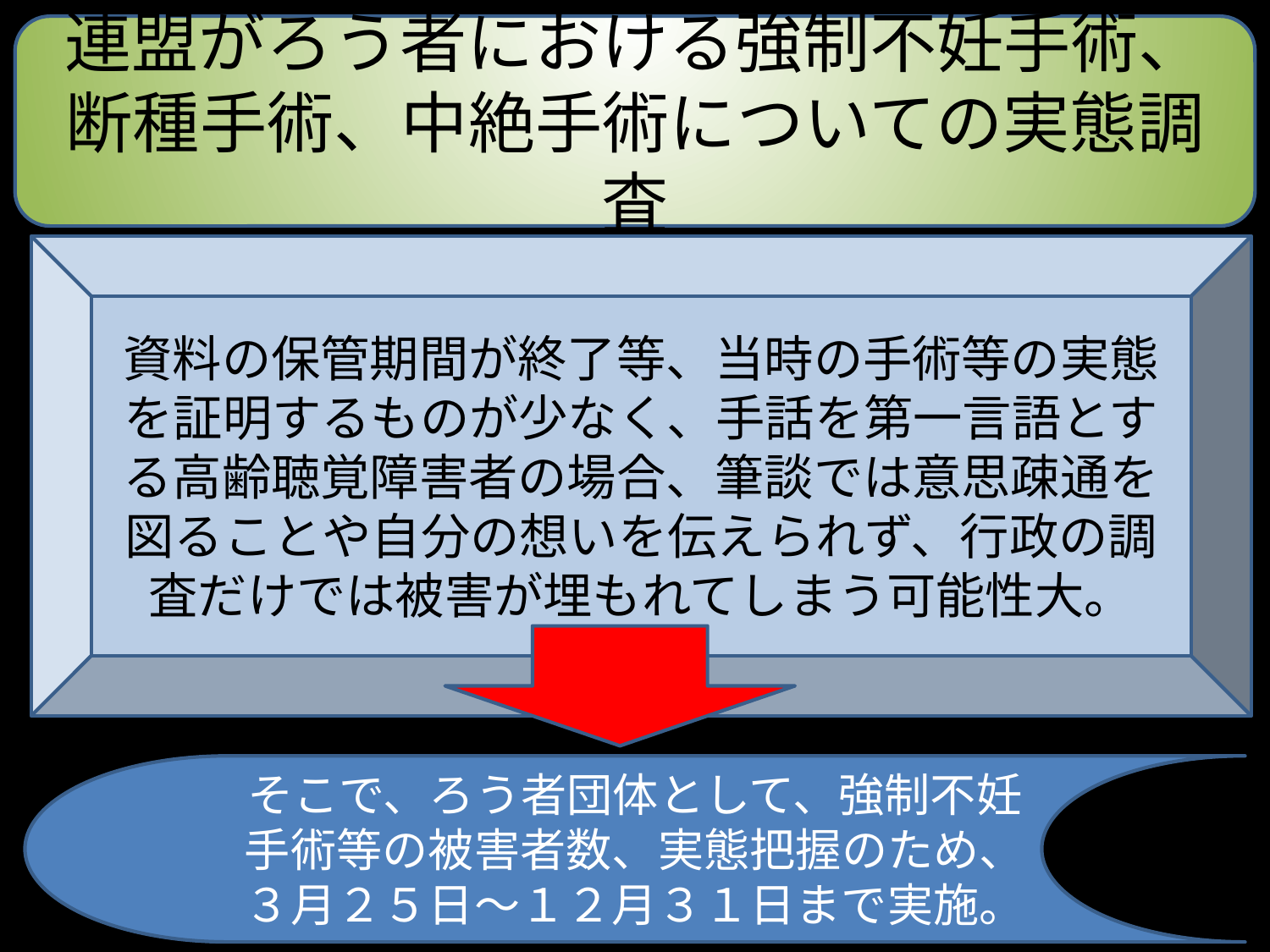

連盟がろう者における強制不妊手術、断種手術、中絶手術についての実態調査
資料の保管期間が終了等、当時の手術等の実態を証明するものが少なく、手話を第一言語とする高齢聴覚障害者の場合、筆談では意思疎通を図ることや自分の想いを伝えられず、行政の調査だけでは被害が埋もれてしまう可能性大。

そこで、ろう者団体として、強制不妊手術等の被害者数、実態把握のため、３月２５日～１２月３１日まで実施。